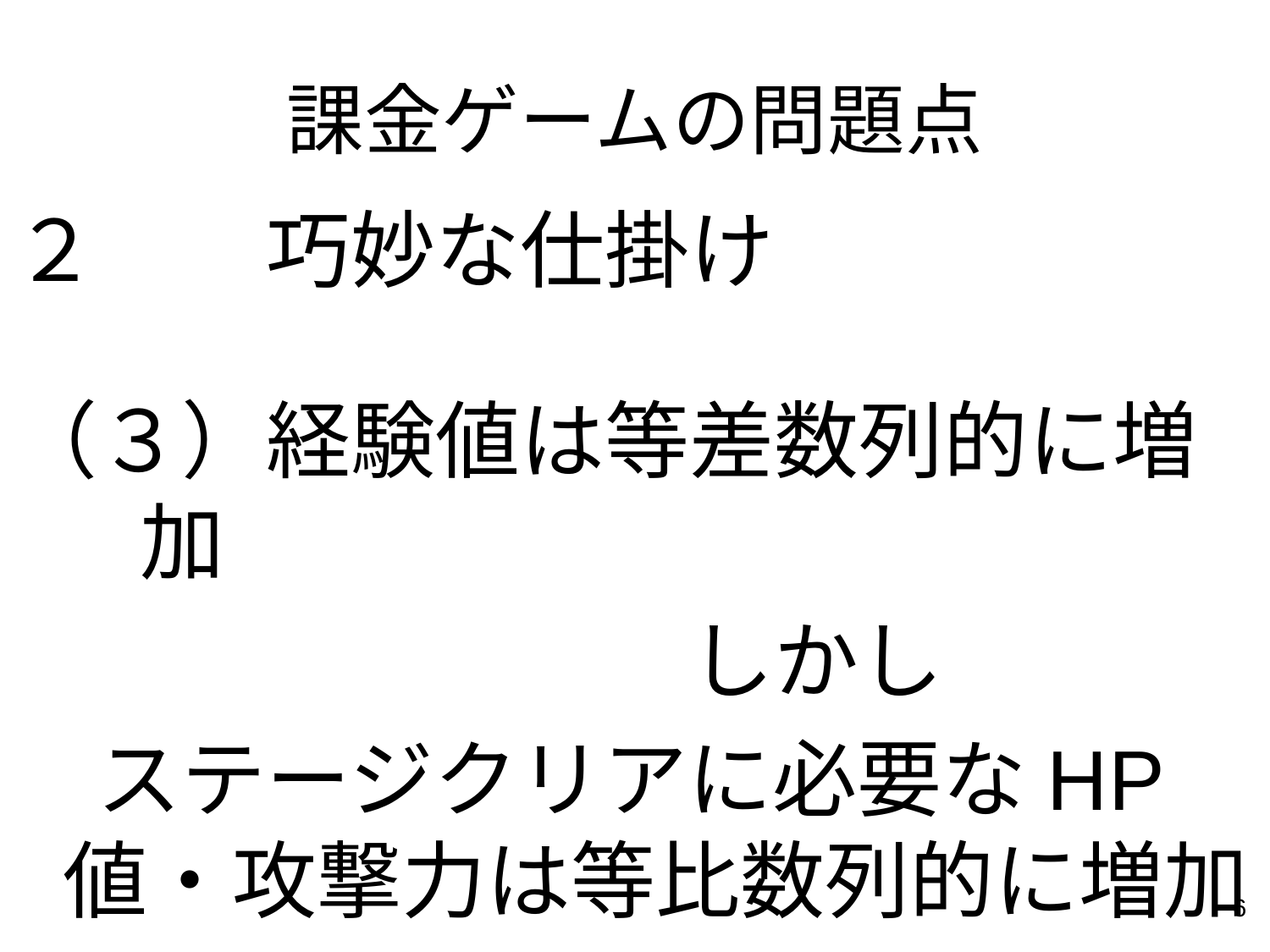

# 課金ゲームの問題点
２　　巧妙な仕掛け
（３）経験値は等差数列的に増加
　　　　　　　　しかし
　ステージクリアに必要なHP値・攻撃力は等比数列的に増加
　　　　一次関数＜指数関数
6